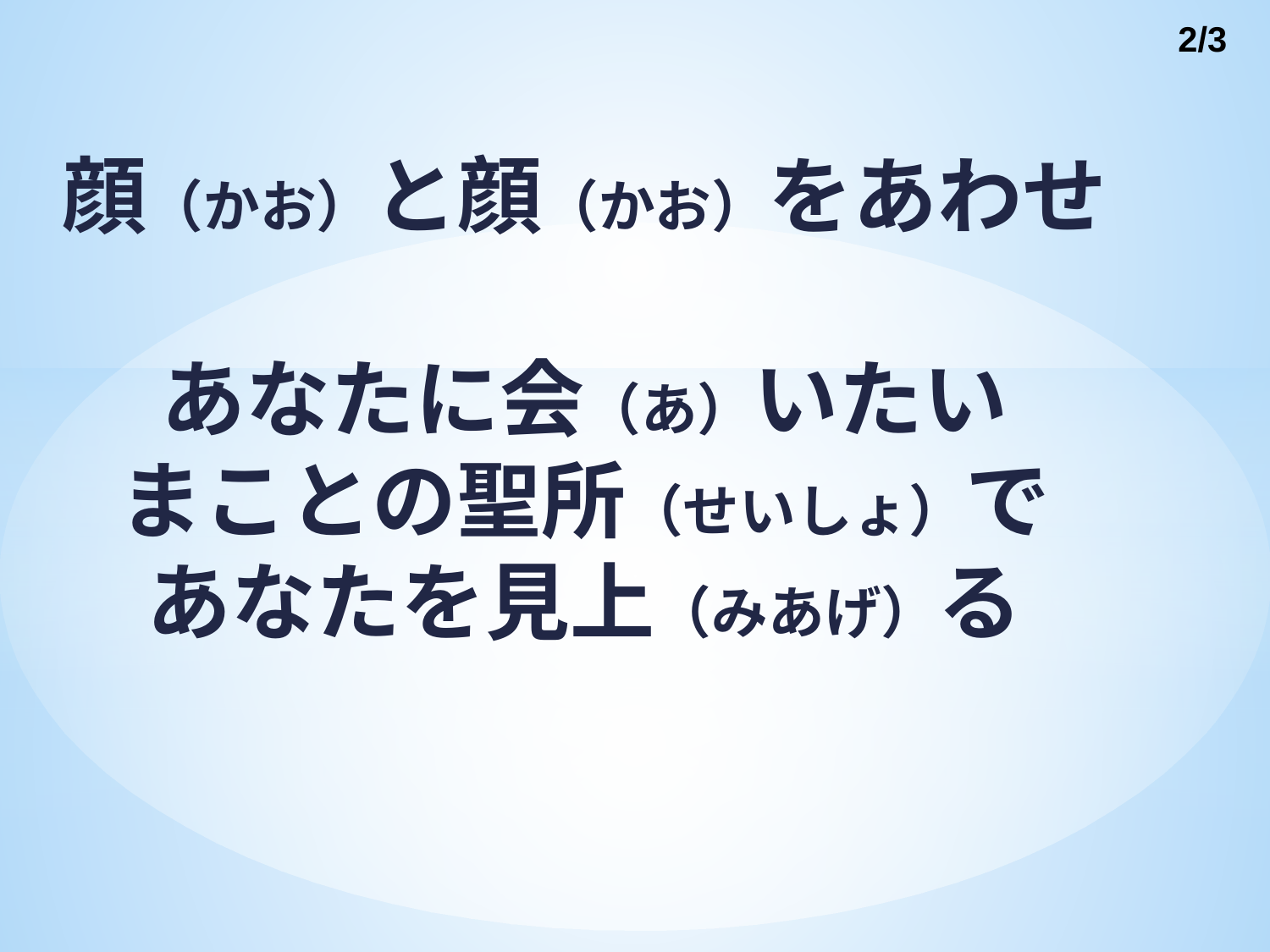

2/3
顔（かお）と顔（かお）をあわせ　
あなたに会（あ）いたい
まことの聖所（せいしょ）で
あなたを見上（みあげ）る